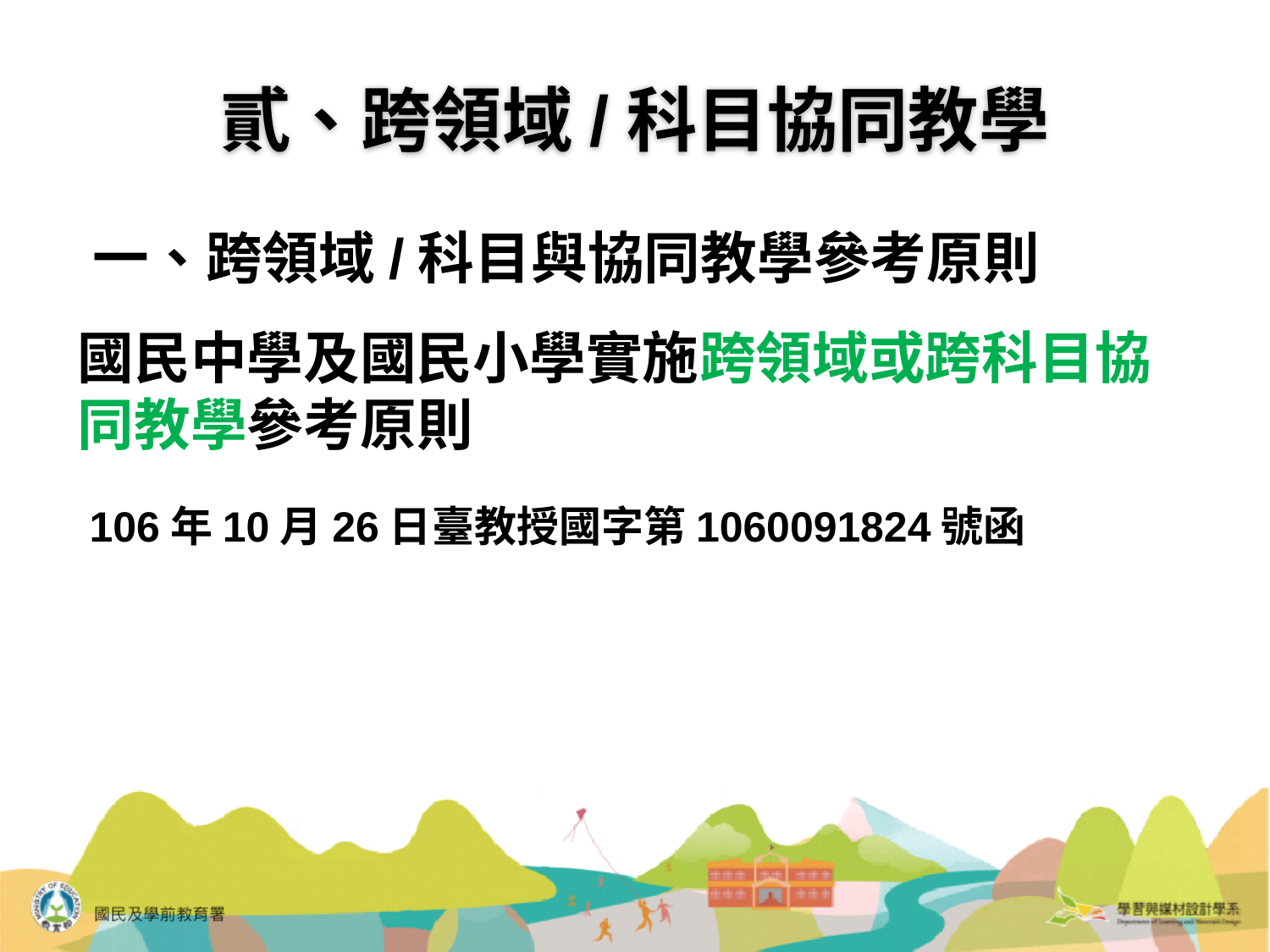

# 貳、跨領域/科目協同教學
一、跨領域/科目與協同教學參考原則
國民中學及國民小學實施跨領域或跨科目協同教學參考原則
 106年10月26日臺教授國字第1060091824號函